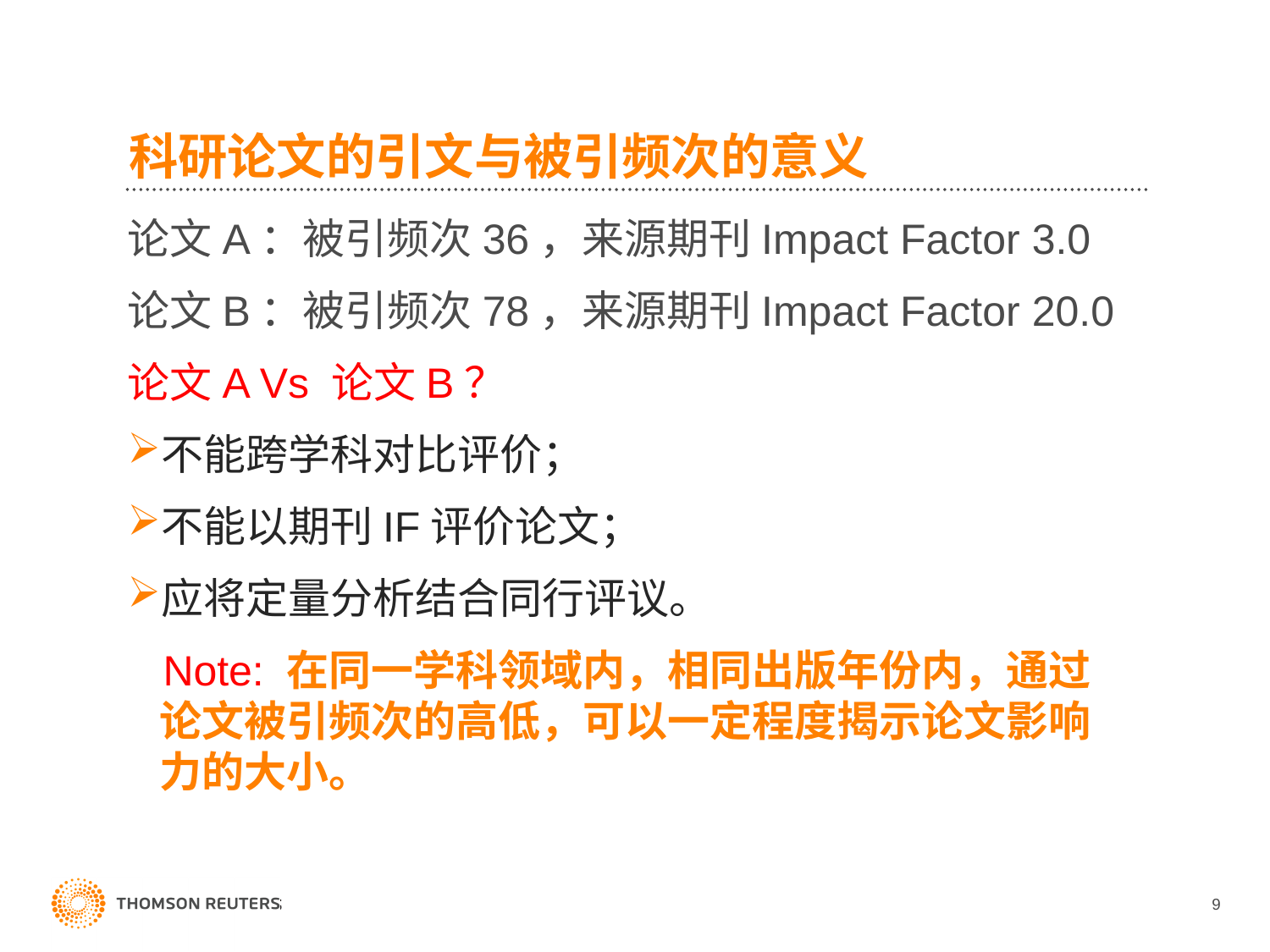

# 科研论文的引文与被引频次的意义
论文A：被引频次36，来源期刊Impact Factor 3.0
论文B：被引频次78，来源期刊Impact Factor 20.0
论文A Vs 论文B？
不能跨学科对比评价；
不能以期刊IF评价论文；
应将定量分析结合同行评议。
   Note: 在同一学科领域内，相同出版年份内，通过论文被引频次的高低，可以一定程度揭示论文影响力的大小。
9